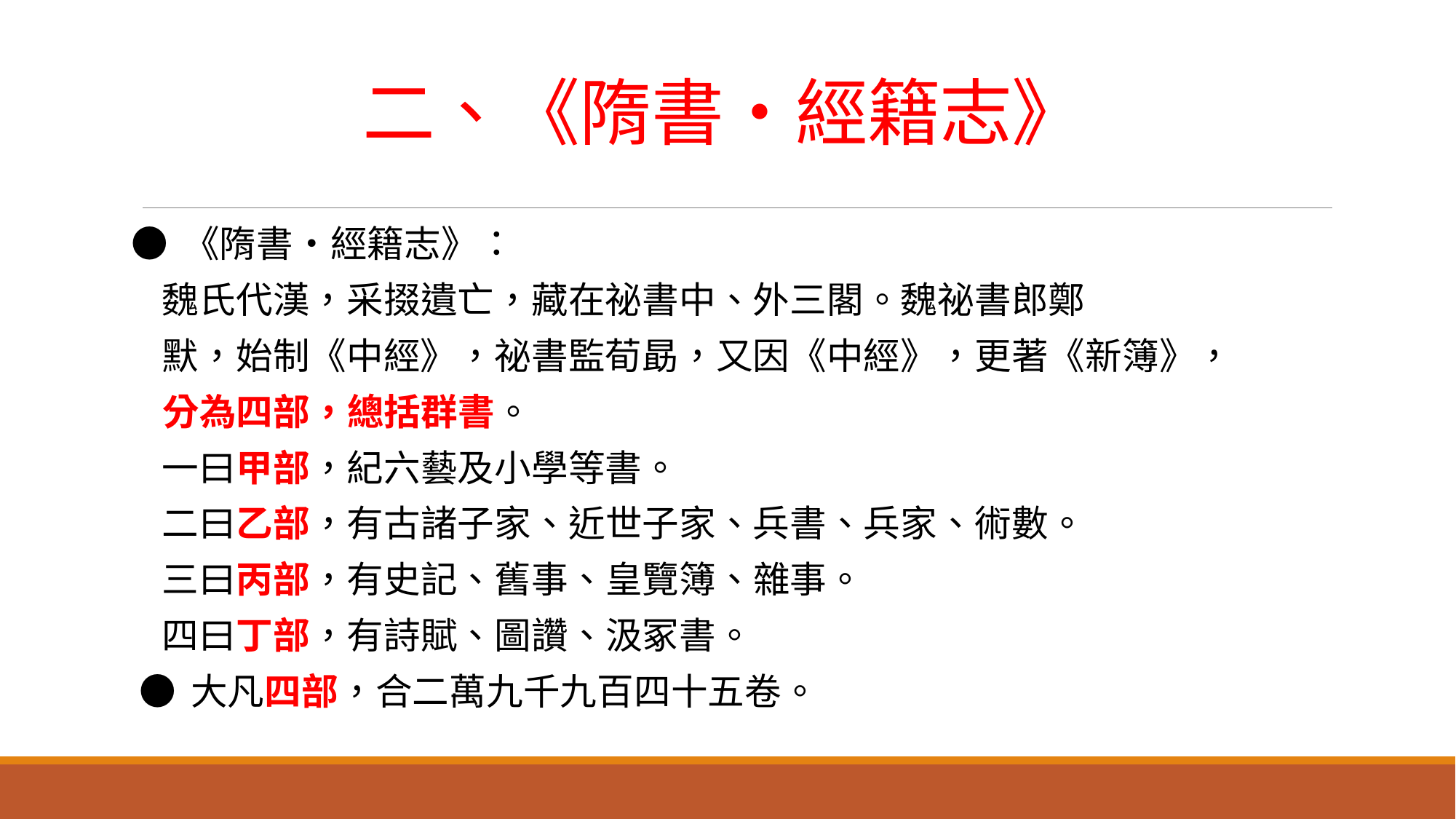

# 二、《隋書‧經籍志》
● 《隋書‧經籍志》：
   魏氏代漢，采掇遺亡，藏在祕書中、外三閣。魏祕書郎鄭
   默，始制《中經》，祕書監荀勗，又因《中經》，更著《新簿》，
   分為四部，總括群書。
   一曰甲部，紀六藝及小學等書。
   二曰乙部，有古諸子家、近世子家、兵書、兵家、術數。
   三曰丙部，有史記、舊事、皇覽簿、雜事。
   四曰丁部，有詩賦、圖讚、汲冢書。
 ● 大凡四部，合二萬九千九百四十五卷。